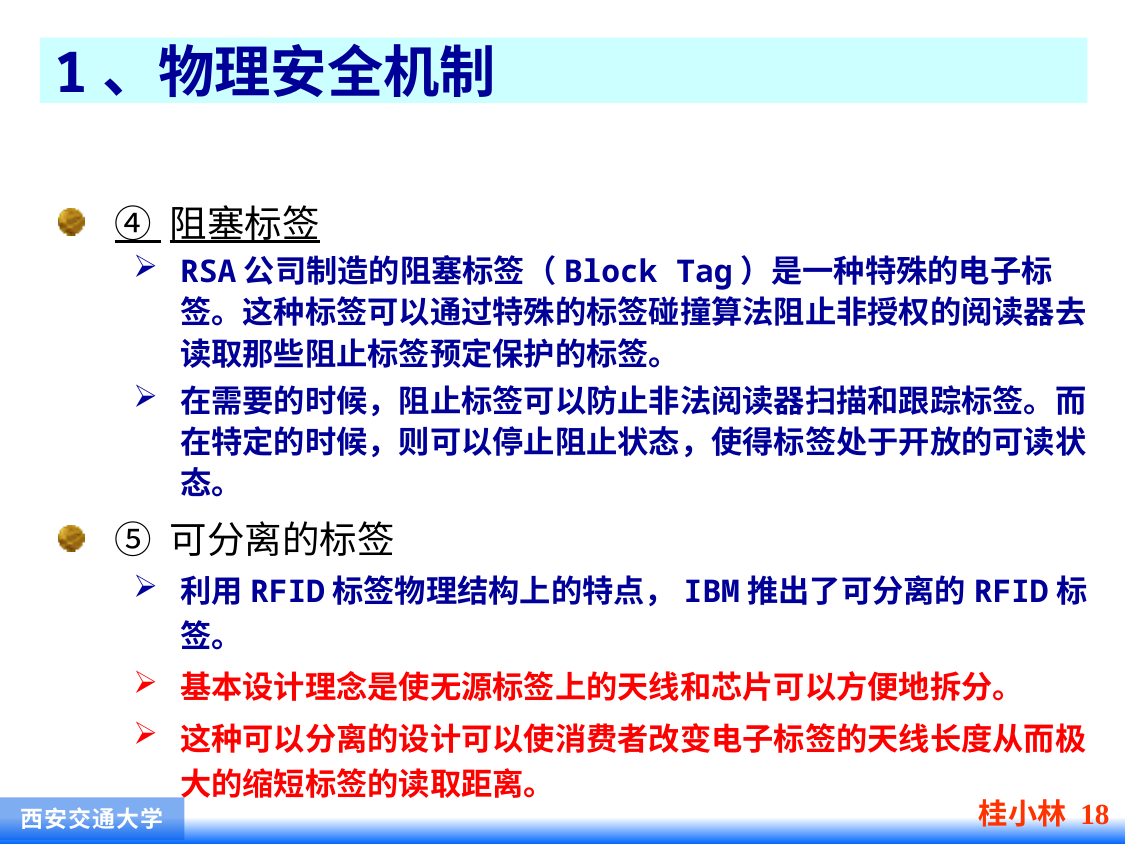

# 1、物理安全机制
④ 阻塞标签
RSA公司制造的阻塞标签（Block Tag）是一种特殊的电子标签。这种标签可以通过特殊的标签碰撞算法阻止非授权的阅读器去读取那些阻止标签预定保护的标签。
在需要的时候，阻止标签可以防止非法阅读器扫描和跟踪标签。而在特定的时候，则可以停止阻止状态，使得标签处于开放的可读状态。
⑤ 可分离的标签
利用RFID标签物理结构上的特点，IBM推出了可分离的RFID标签。
基本设计理念是使无源标签上的天线和芯片可以方便地拆分。
这种可以分离的设计可以使消费者改变电子标签的天线长度从而极大的缩短标签的读取距离。

桂小林 18